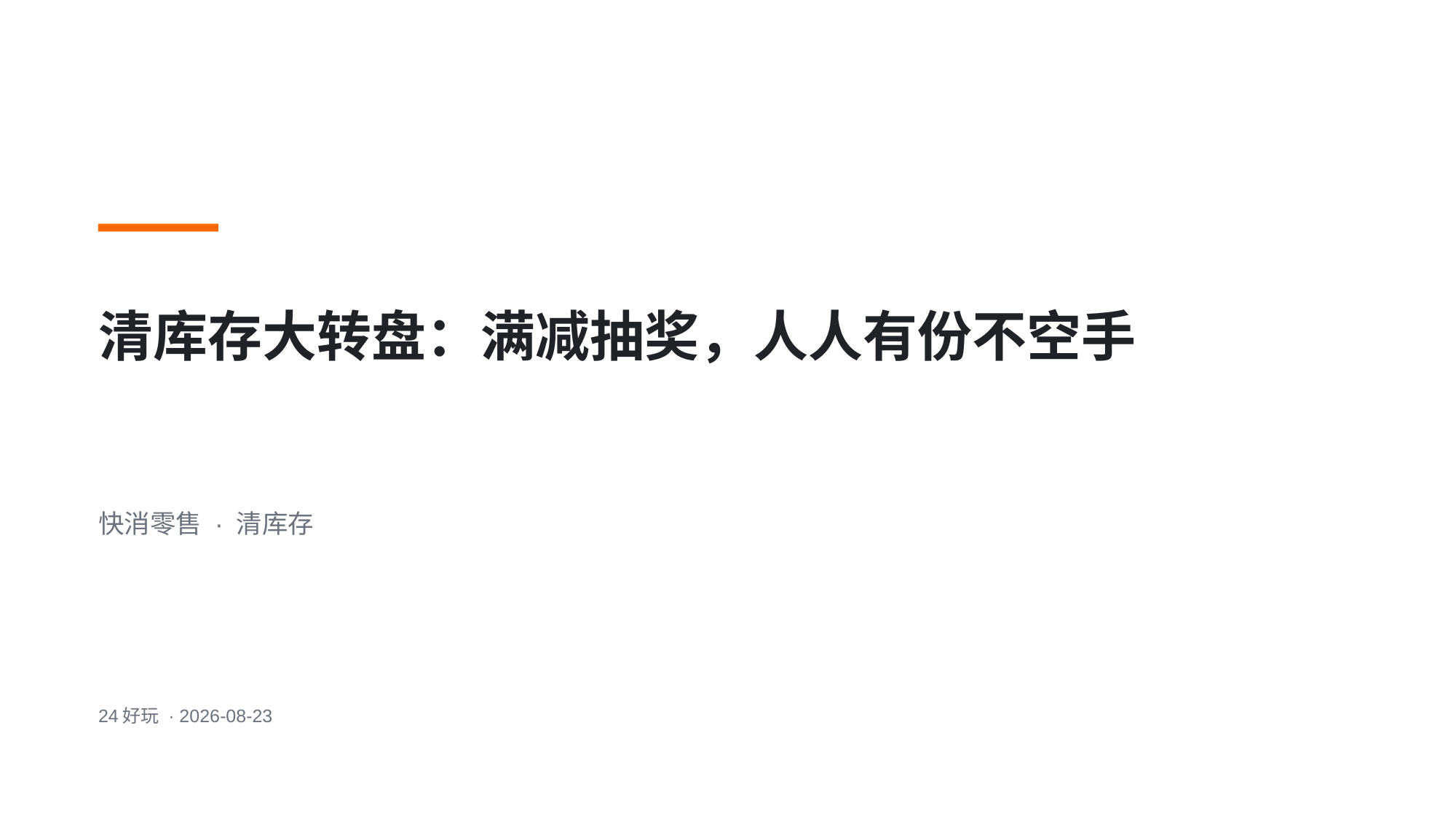

清库存大转盘：满减抽奖，人人有份不空手
快消零售 · 清库存
24好玩 · 2026-08-23